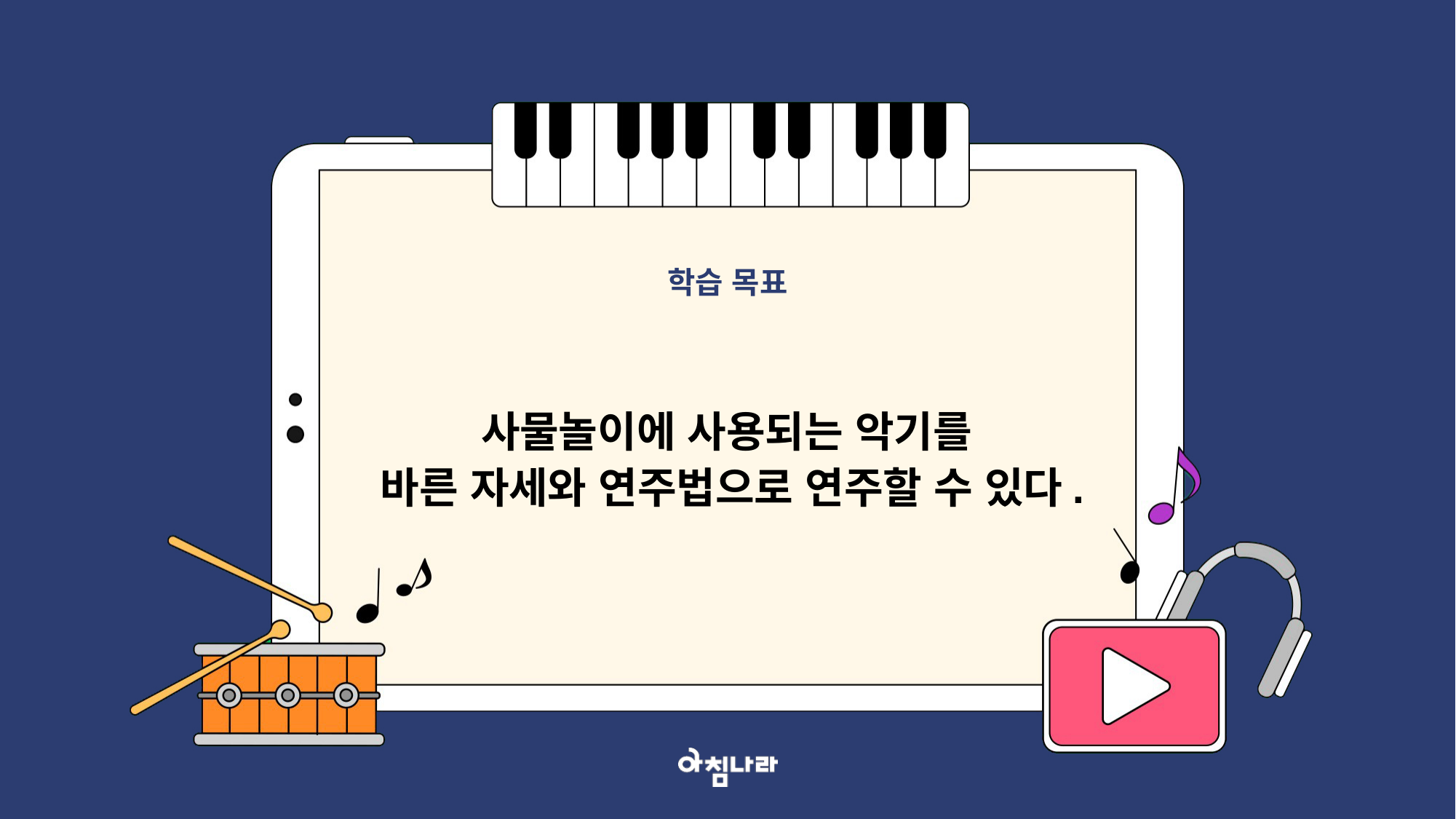

학습 목표
사물놀이에 사용되는 악기를
바른 자세와 연주법으로 연주할 수 있다.